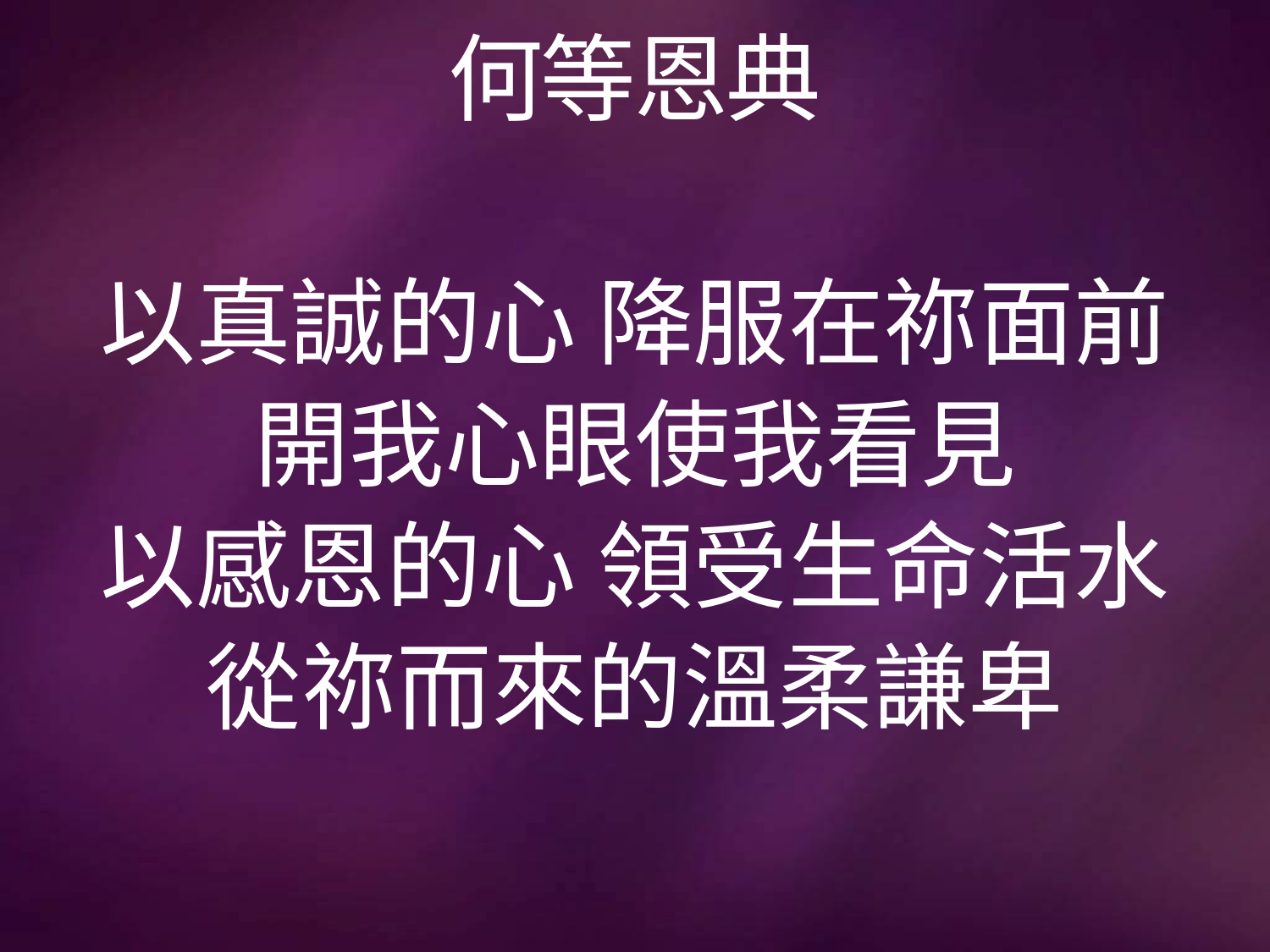

# 何等恩典
以真誠的心 降服在祢面前
開我心眼使我看見
以感恩的心 領受生命活水
從祢而來的溫柔謙卑